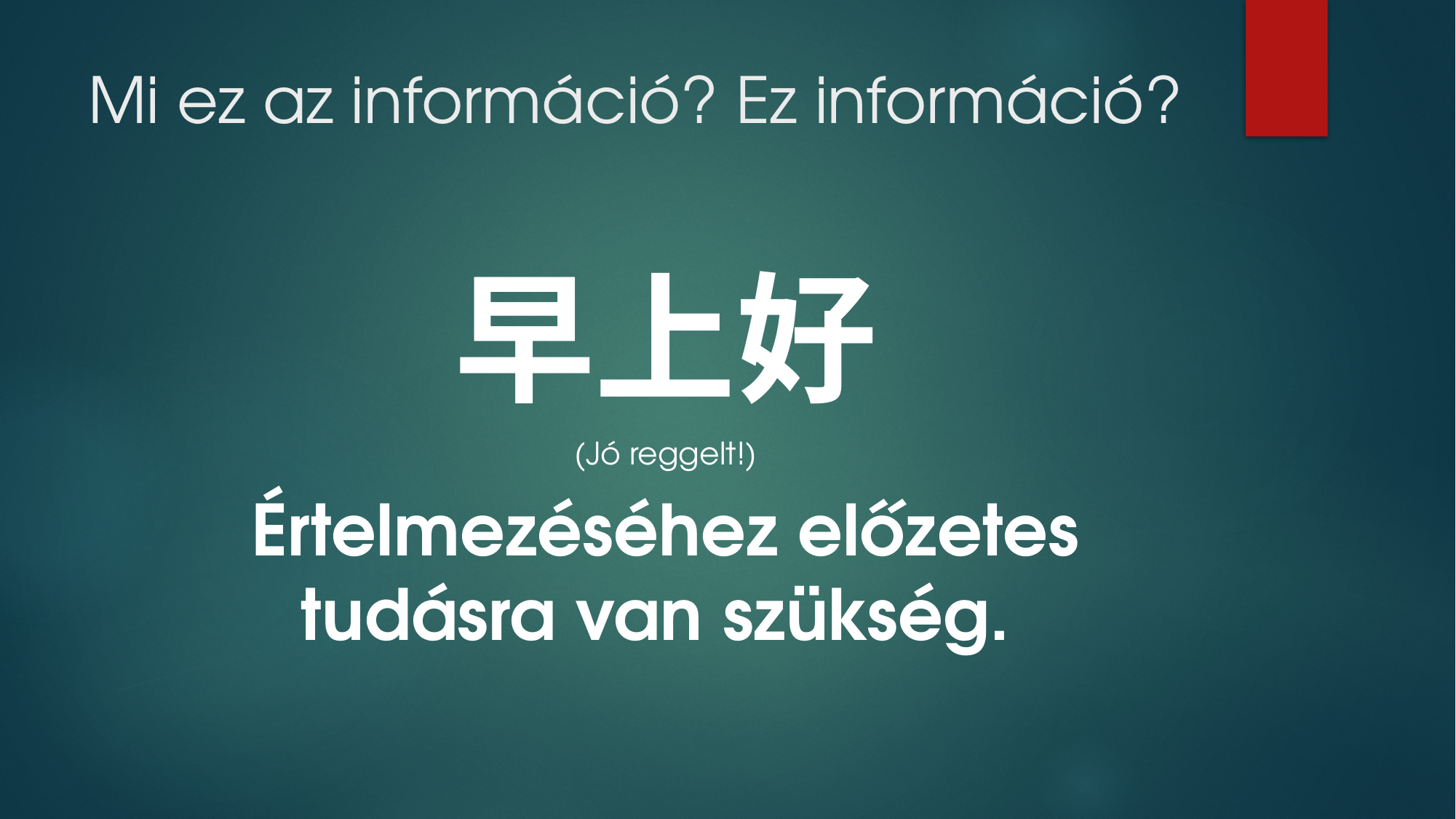

# Mi ez az információ? Ez információ?
早上好
(Jó reggelt!)
Értelmezéséhez előzetes tudásra van szükség.